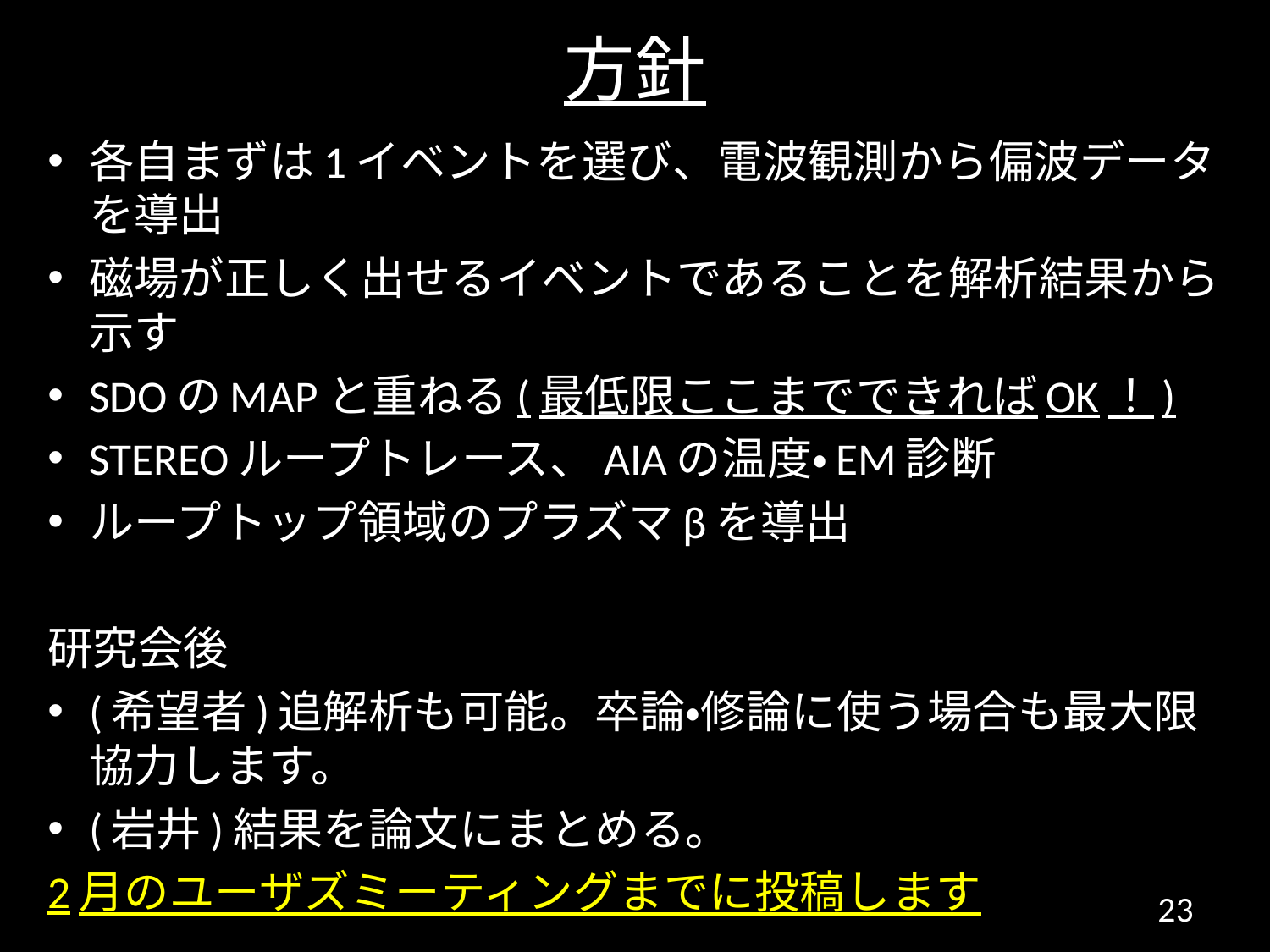

# 方針
各自まずは1イベントを選び、電波観測から偏波データを導出
磁場が正しく出せるイベントであることを解析結果から示す
SDOのMAPと重ねる(最低限ここまでできればOK！)
STEREOループトレース、AIAの温度・EM診断
ループトップ領域のプラズマβを導出

研究会後
(希望者)追解析も可能。卒論・修論に使う場合も最大限協力します。
(岩井)結果を論文にまとめる。
2月のユーザズミーティングまでに投稿します
23